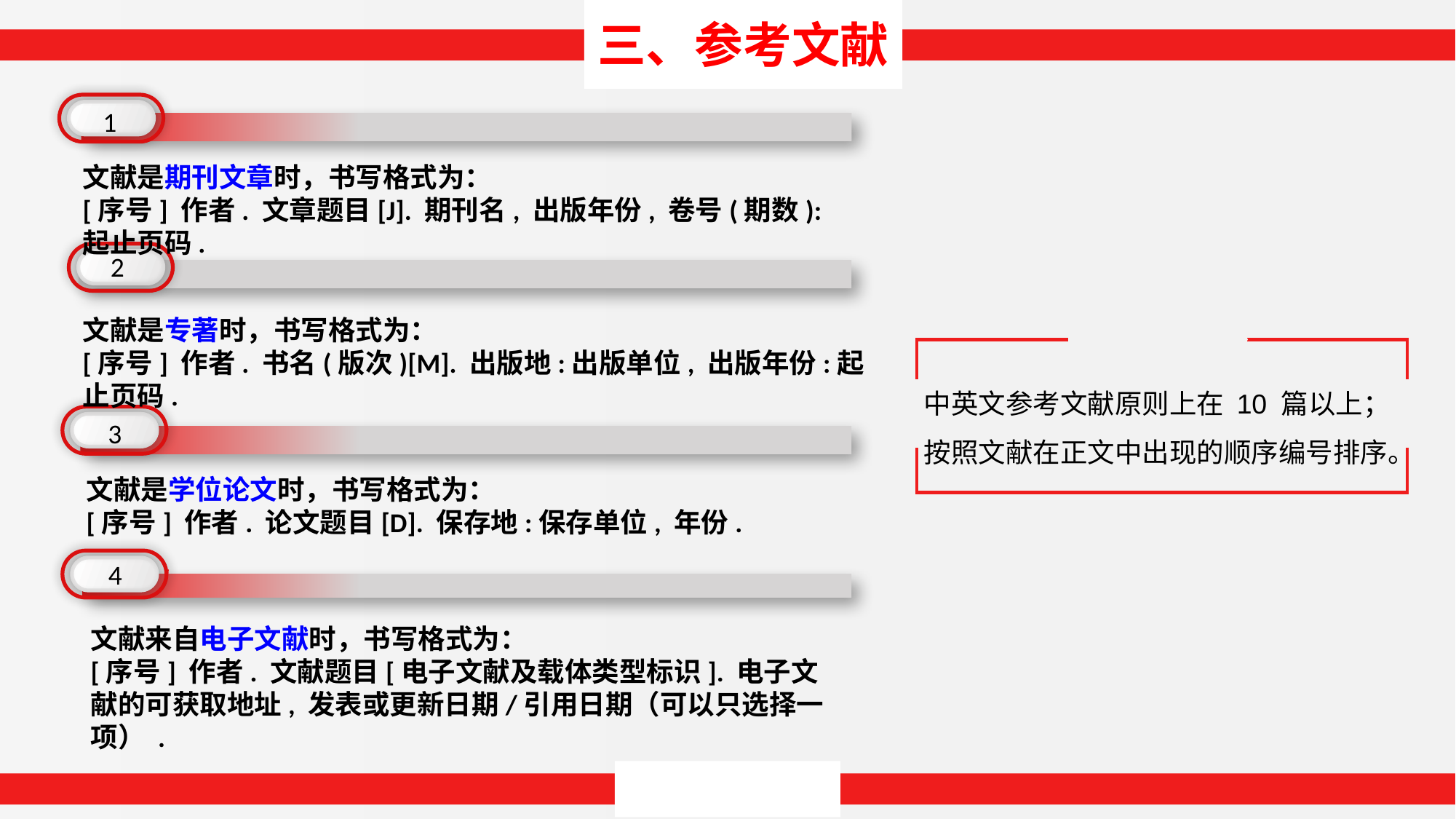

三、参考文献

1

文献是期刊文章时，书写格式为：
[序号] 作者. 文章题目[J]. 期刊名, 出版年份, 卷号(期数):起止页码.

2

文献是专著时，书写格式为：
[序号] 作者. 书名(版次)[M]. 出版地:出版单位, 出版年份:起止页码.

中英文参考文献原则上在 10 篇以上；
按照文献在正文中出现的顺序编号排序。

3

文献是学位论文时，书写格式为：
[序号] 作者. 论文题目[D]. 保存地:保存单位, 年份.

4

文献来自电子文献时，书写格式为：
[序号] 作者. 文献题目[电子文献及载体类型标识]. 电子文献的可获取地址, 发表或更新日期/引用日期（可以只选择一项） .